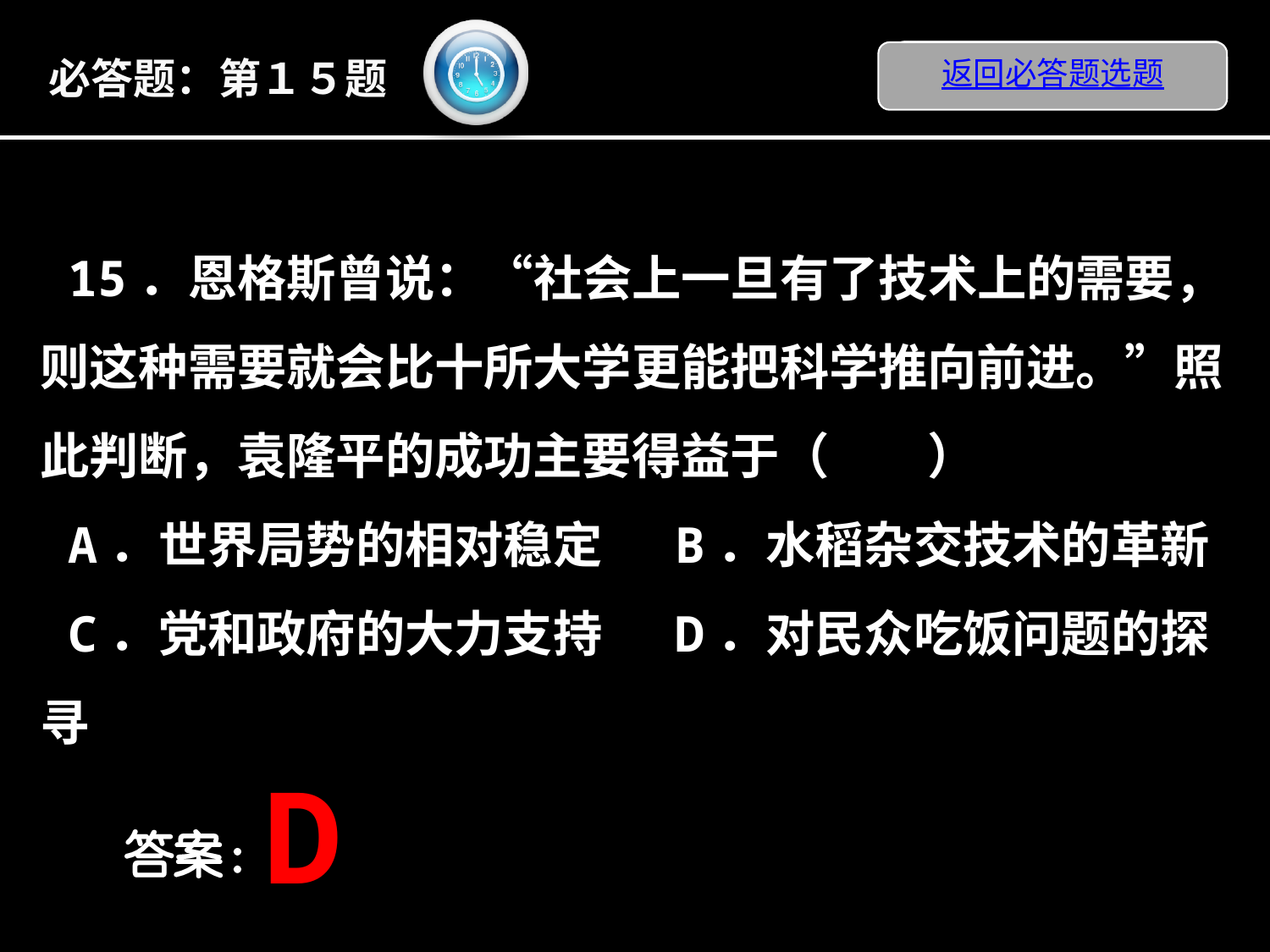

返回必答题选题
必答题：第１５题
15．恩格斯曾说：“社会上一旦有了技术上的需要，则这种需要就会比十所大学更能把科学推向前进。”照此判断，袁隆平的成功主要得益于（　　）
A．世界局势的相对稳定	B．水稻杂交技术的革新
C．党和政府的大力支持	D．对民众吃饭问题的探寻
D